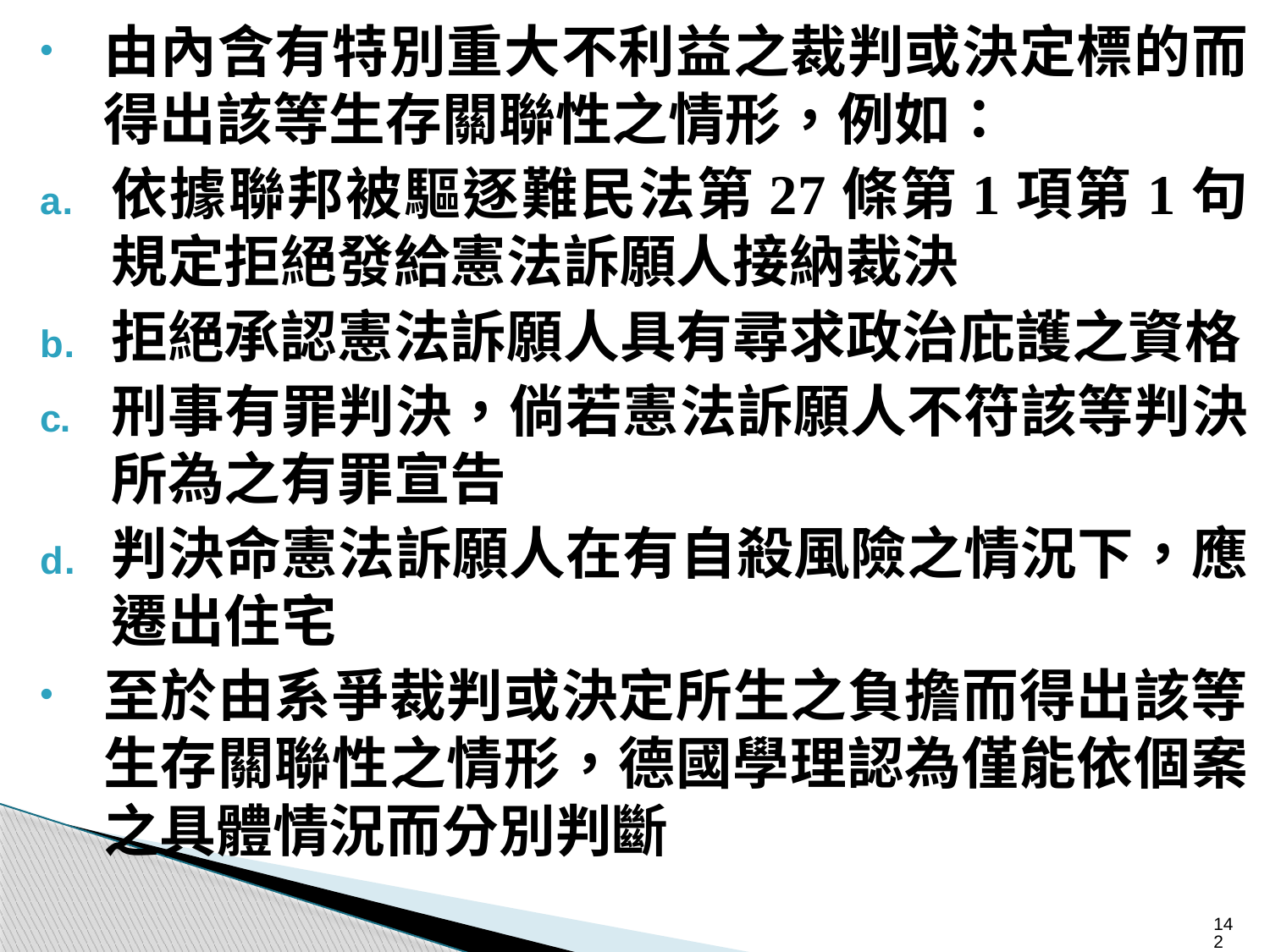

由內含有特別重大不利益之裁判或決定標的而得出該等生存關聯性之情形，例如：
依據聯邦被驅逐難民法第27條第1項第1句規定拒絕發給憲法訴願人接納裁決
拒絕承認憲法訴願人具有尋求政治庇護之資格
刑事有罪判決，倘若憲法訴願人不符該等判決所為之有罪宣告
判決命憲法訴願人在有自殺風險之情況下，應遷出住宅
至於由系爭裁判或決定所生之負擔而得出該等生存關聯性之情形，德國學理認為僅能依個案之具體情況而分別判斷

142